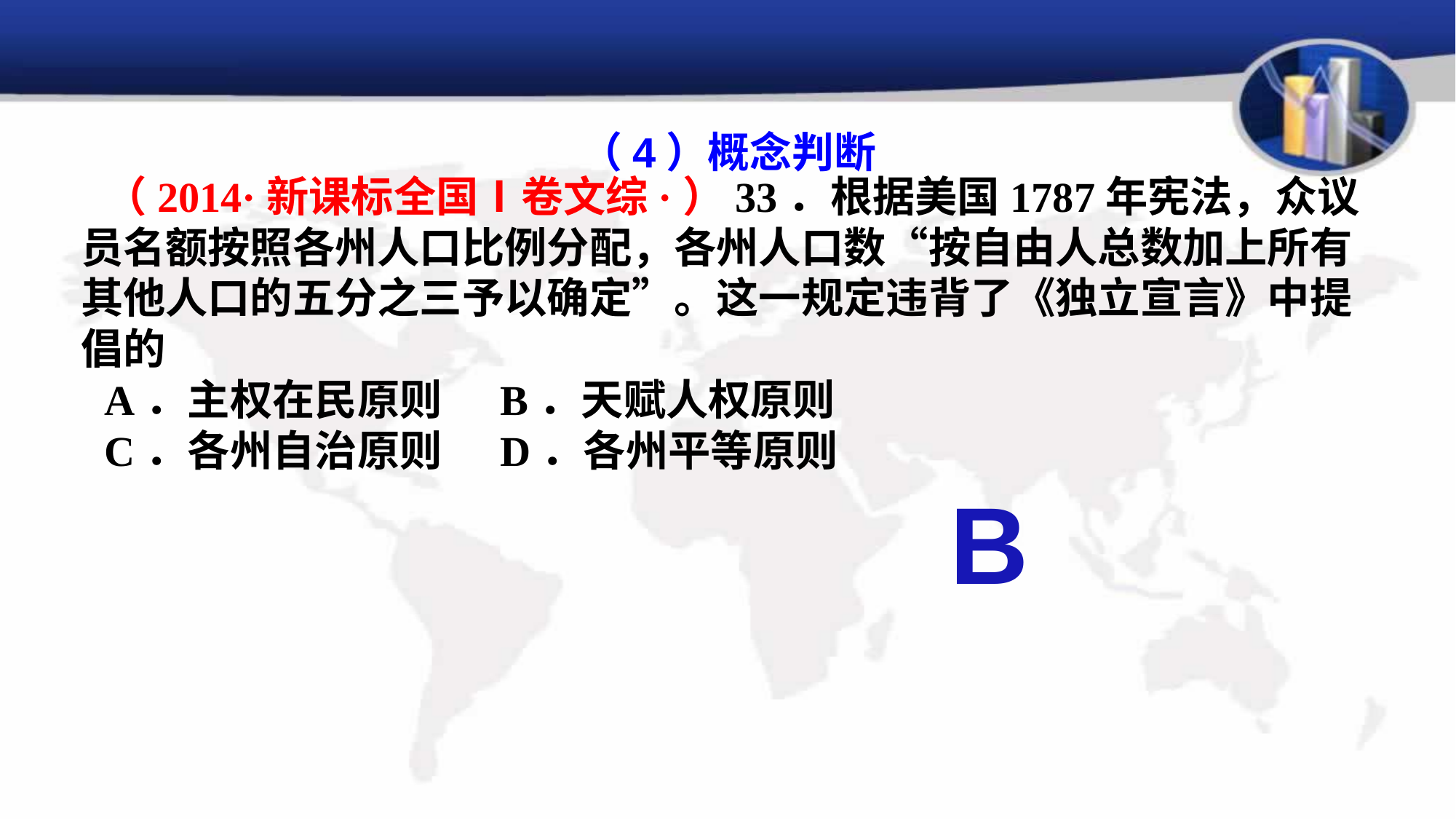

（4）概念判断
（2014·新课标全国Ⅰ卷文综·）33．根据美国1787年宪法，众议员名额按照各州人口比例分配，各州人口数“按自由人总数加上所有其他人口的五分之三予以确定”。这一规定违背了《独立宣言》中提倡的
A．主权在民原则     B．天赋人权原则
C．各州自治原则     D．各州平等原则
B